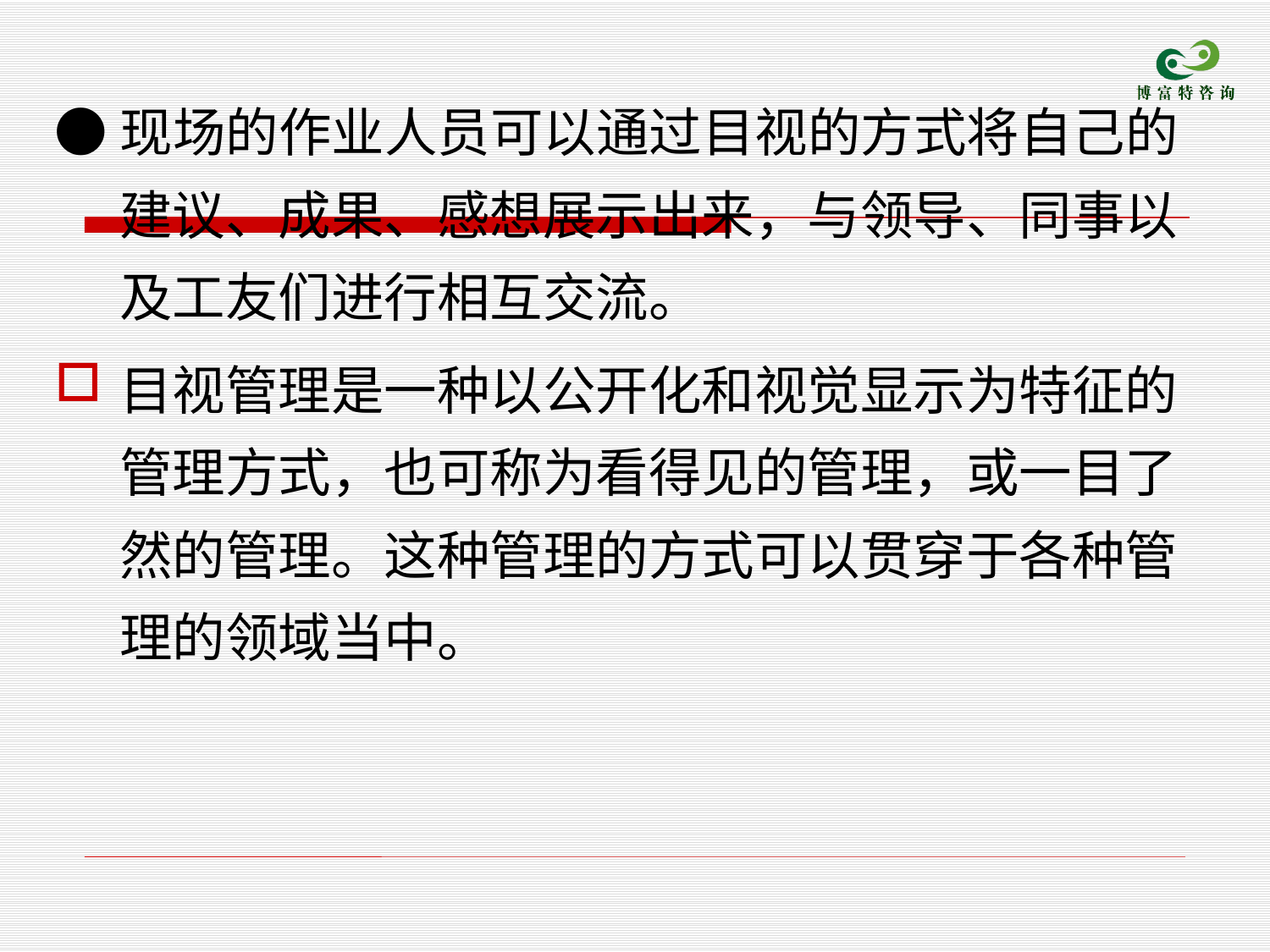

●现场的作业人员可以通过目视的方式将自己的建议、成果、感想展示出来，与领导、同事以及工友们进行相互交流。
目视管理是一种以公开化和视觉显示为特征的管理方式，也可称为看得见的管理，或一目了然的管理。这种管理的方式可以贯穿于各种管理的领域当中。

455